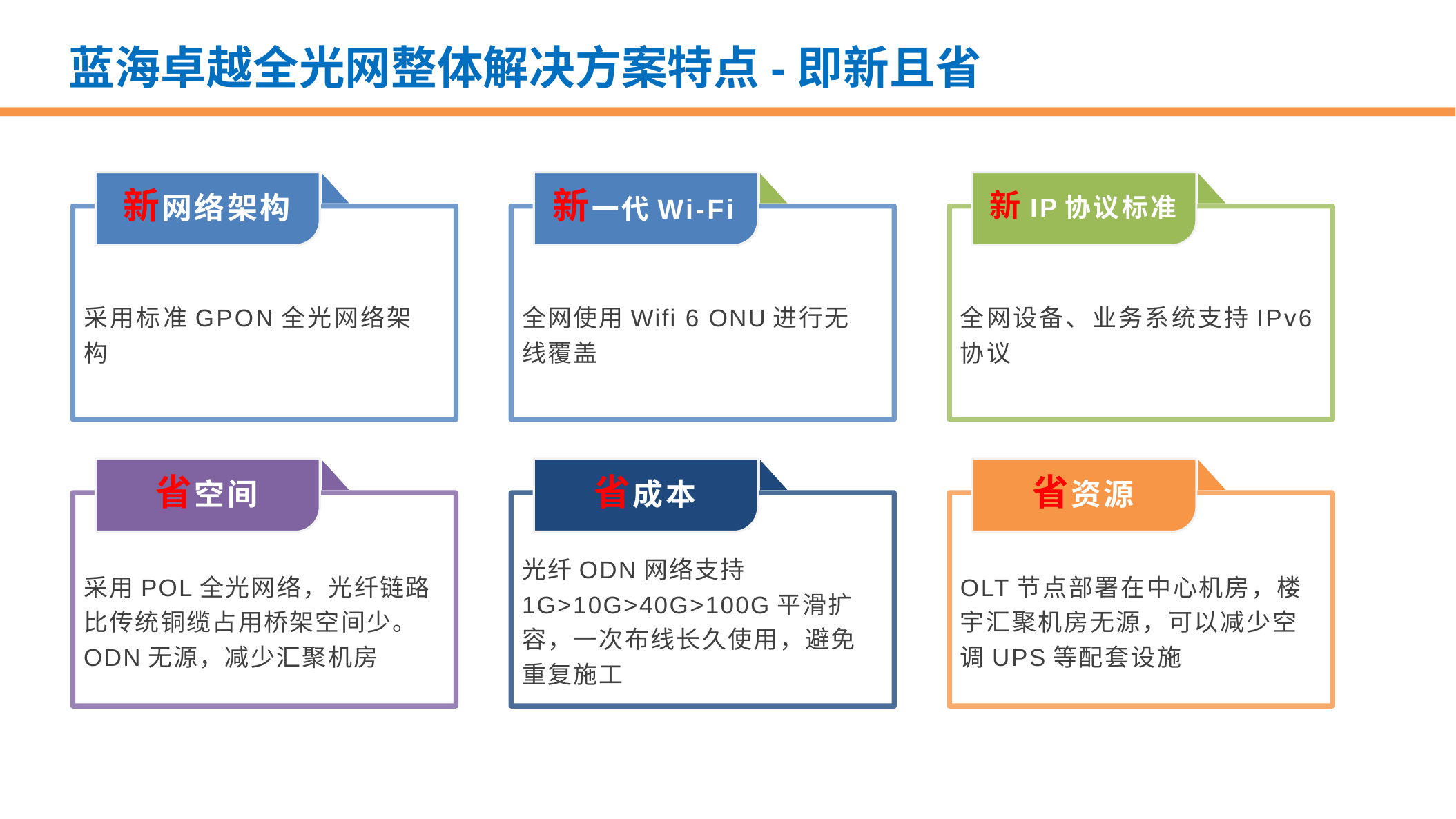

# 蓝海卓越全光网整体解决方案特点-即新且省
新网络架构
新IP协议标准
新一代Wi-Fi

采用标准GPON全光网络架构
全网使用Wifi 6 ONU进行无线覆盖
全网设备、业务系统支持IPv6协议
省空间
省成本
省资源

采用POL全光网络，光纤链路比传统铜缆占用桥架空间少。ODN无源，减少汇聚机房
光纤ODN网络支持1G>10G>40G>100G平滑扩容，一次布线长久使用，避免重复施工
OLT节点部署在中心机房，楼宇汇聚机房无源，可以减少空调UPS等配套设施